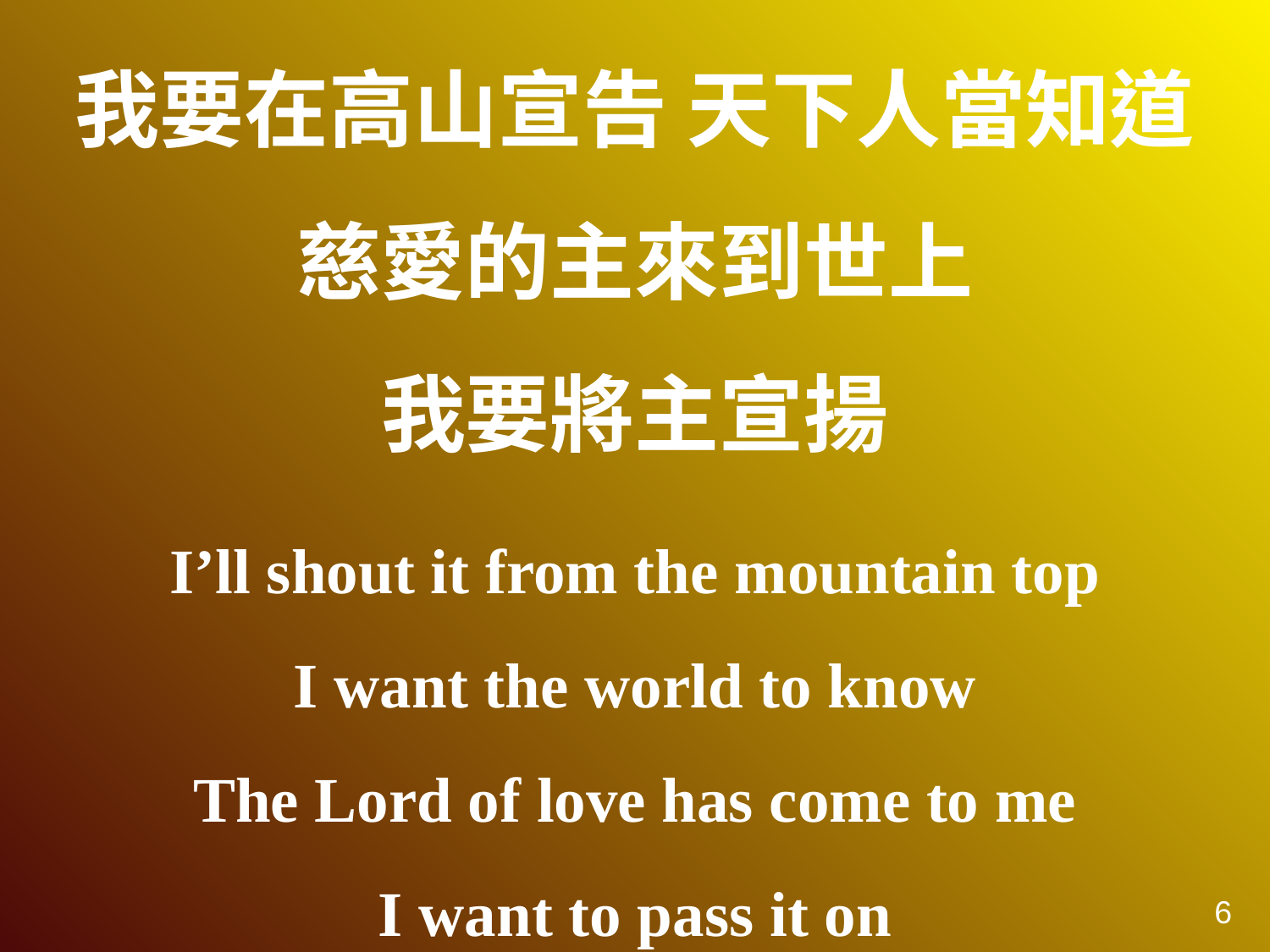

我要在高山宣告 天下人當知道
慈愛的主來到世上
我要將主宣揚
I’ll shout it from the mountain top
I want the world to know
The Lord of love has come to me
I want to pass it on
6